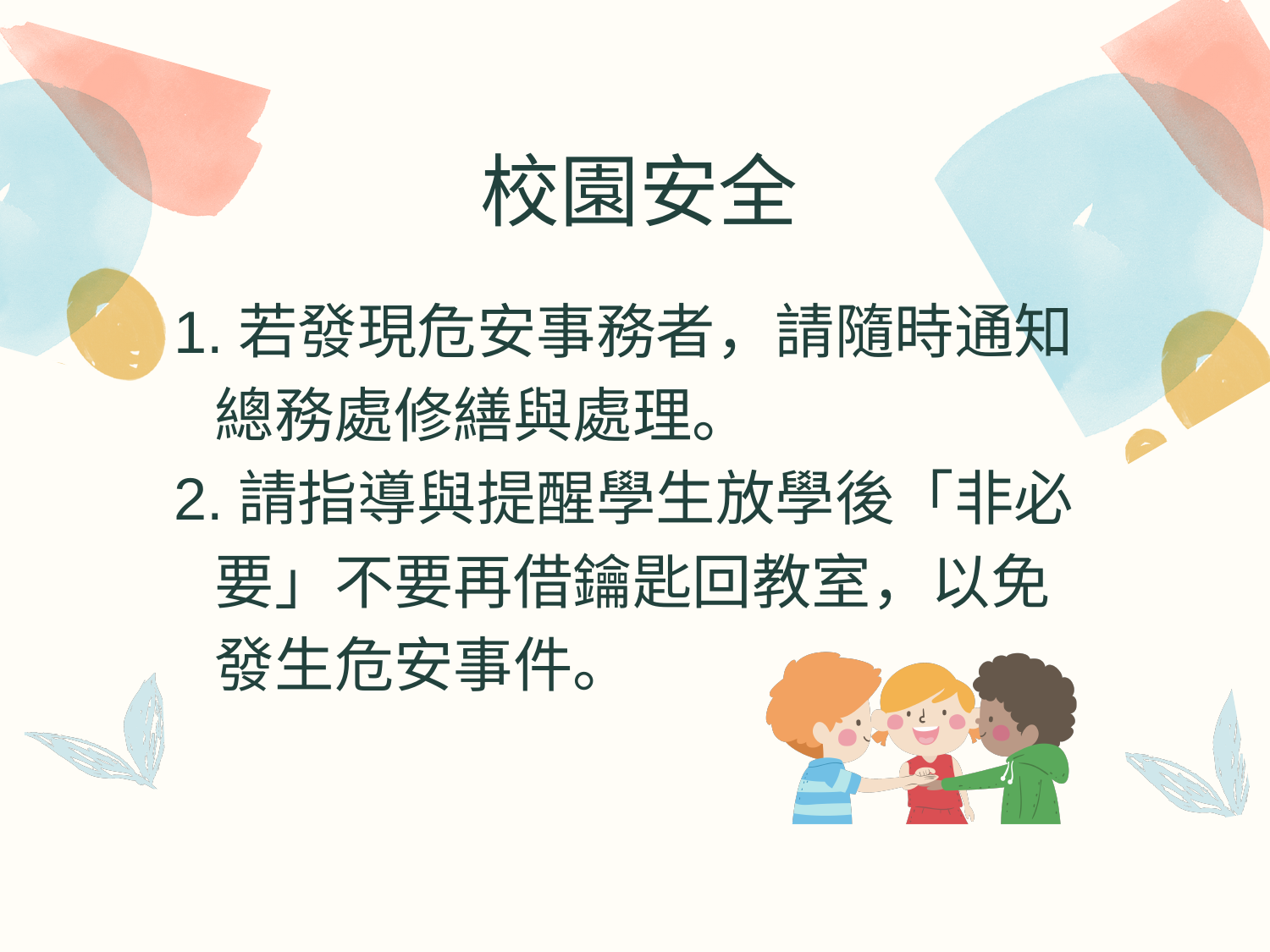

校園安全
1.若發現危安事務者，請隨時通知
  總務處修繕與處理。
2.請指導與提醒學生放學後「非必
  要」不要再借鑰匙回教室，以免
  發生危安事件。